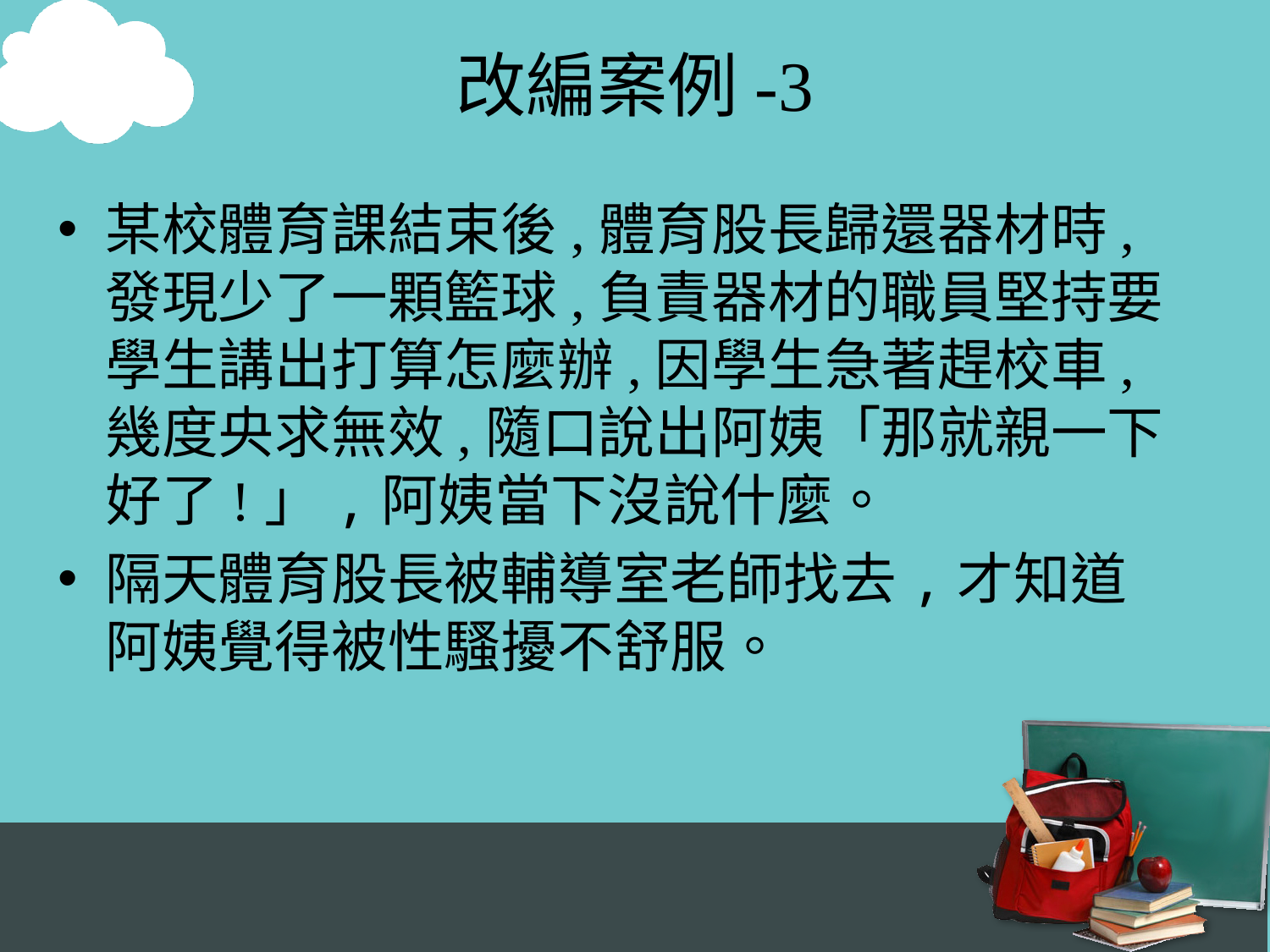

# 改編案例-3
某校體育課結束後,體育股長歸還器材時,發現少了一顆籃球,負責器材的職員堅持要學生講出打算怎麼辦,因學生急著趕校車,幾度央求無效,隨口說出阿姨「那就親一下好了!」,阿姨當下沒說什麼。
隔天體育股長被輔導室老師找去,才知道阿姨覺得被性騷擾不舒服。